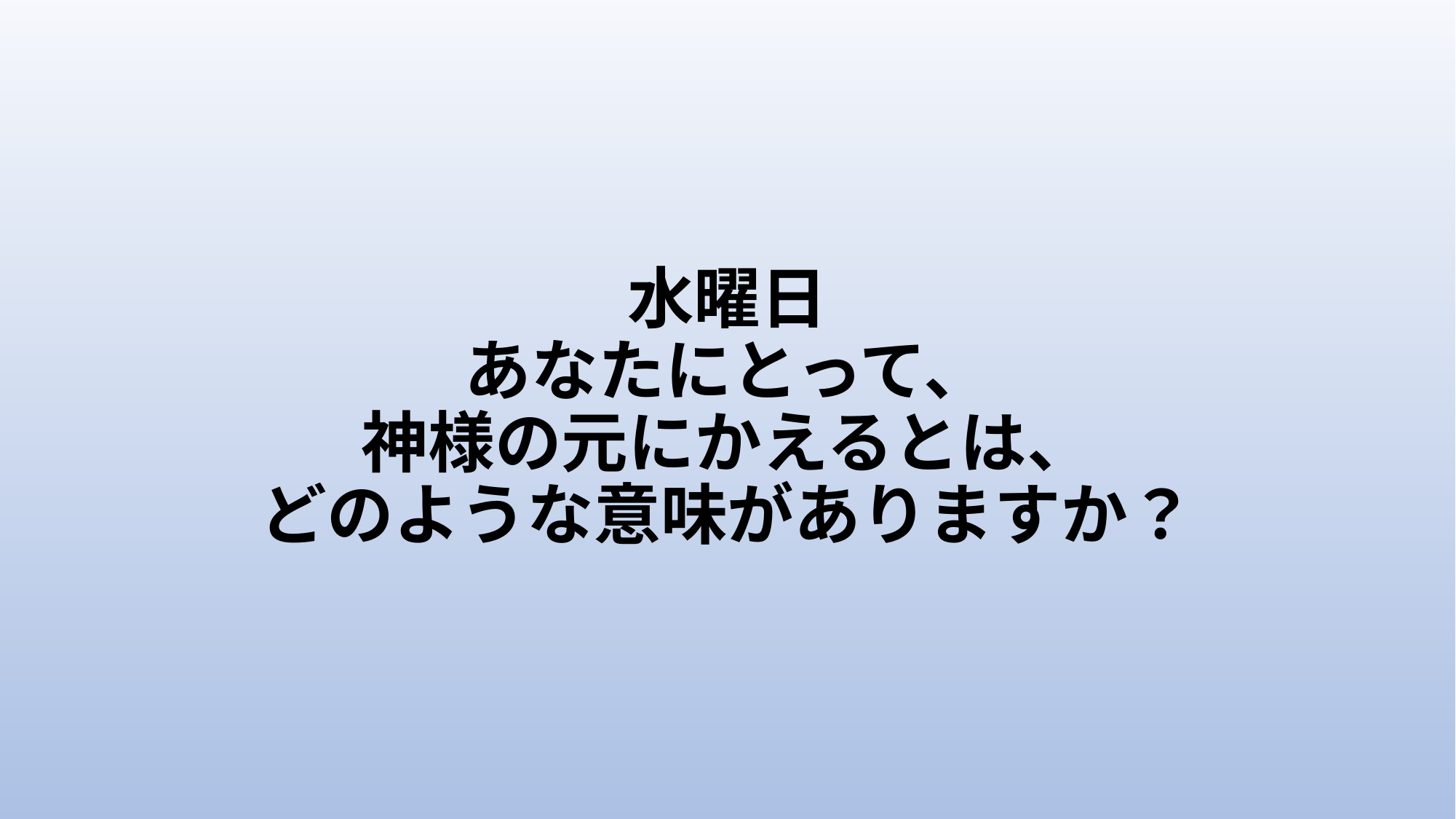

# 水曜日 あなたにとって、 神様の元にかえるとは、 どのような意味がありますか？